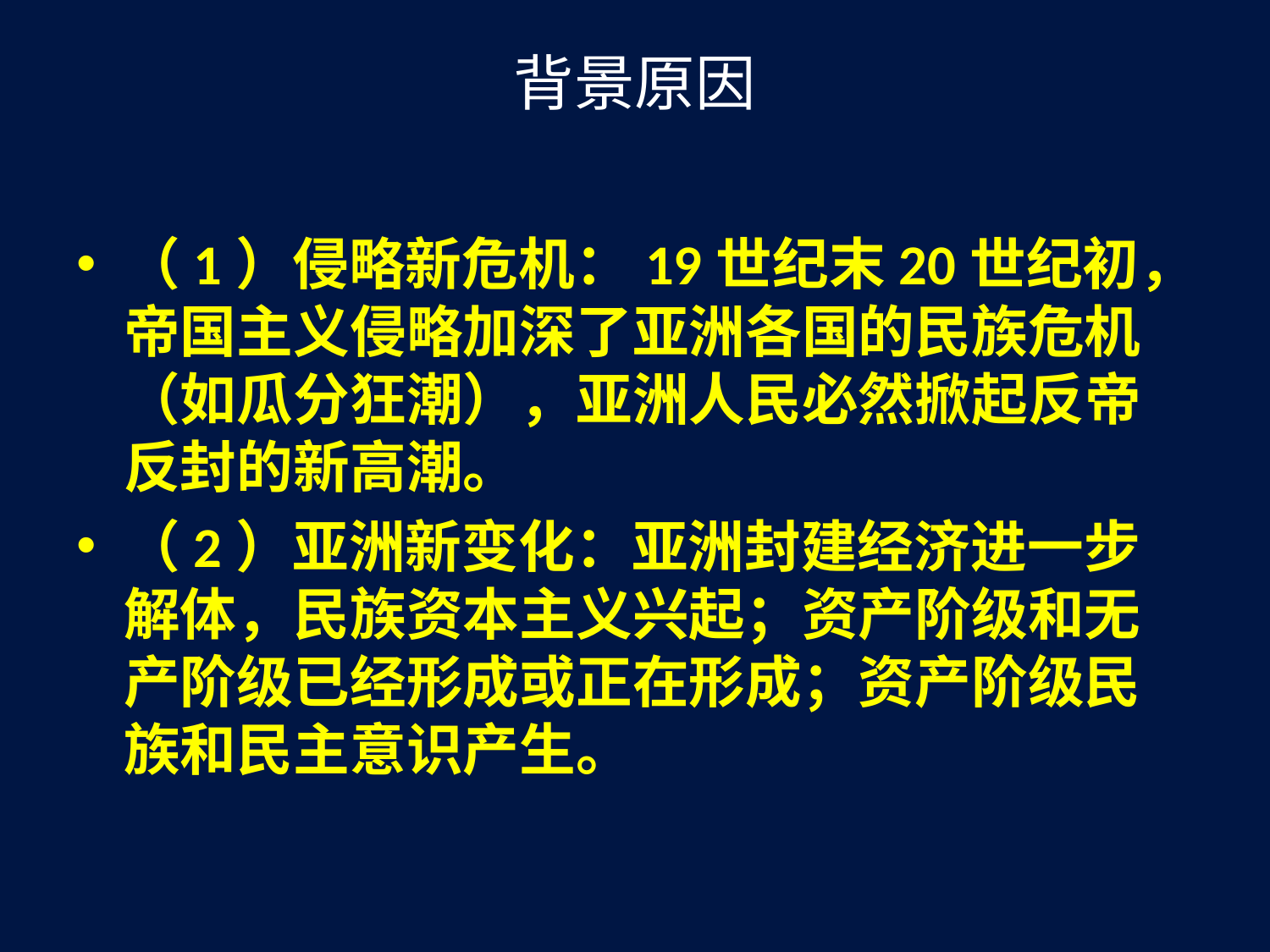

# 背景原因
（1）侵略新危机：19世纪末20世纪初，帝国主义侵略加深了亚洲各国的民族危机（如瓜分狂潮），亚洲人民必然掀起反帝反封的新高潮。
（2）亚洲新变化：亚洲封建经济进一步解体，民族资本主义兴起；资产阶级和无产阶级已经形成或正在形成；资产阶级民族和民主意识产生。